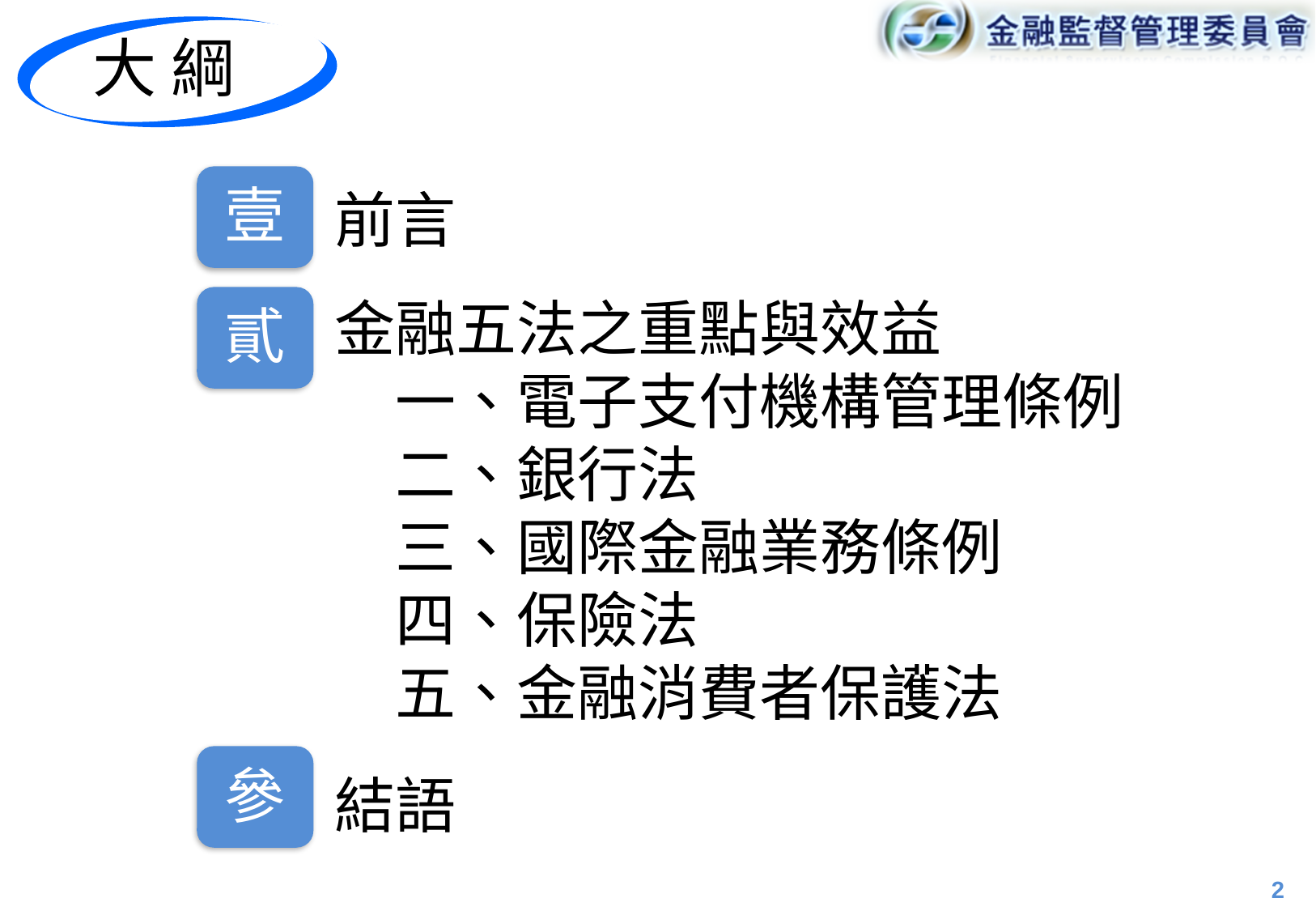

大 綱
壹
前言
金融五法之重點與效益
　一、電子支付機構管理條例
　二、銀行法
　三、國際金融業務條例
　四、保險法
　五、金融消費者保護法
貳
參
結語
2